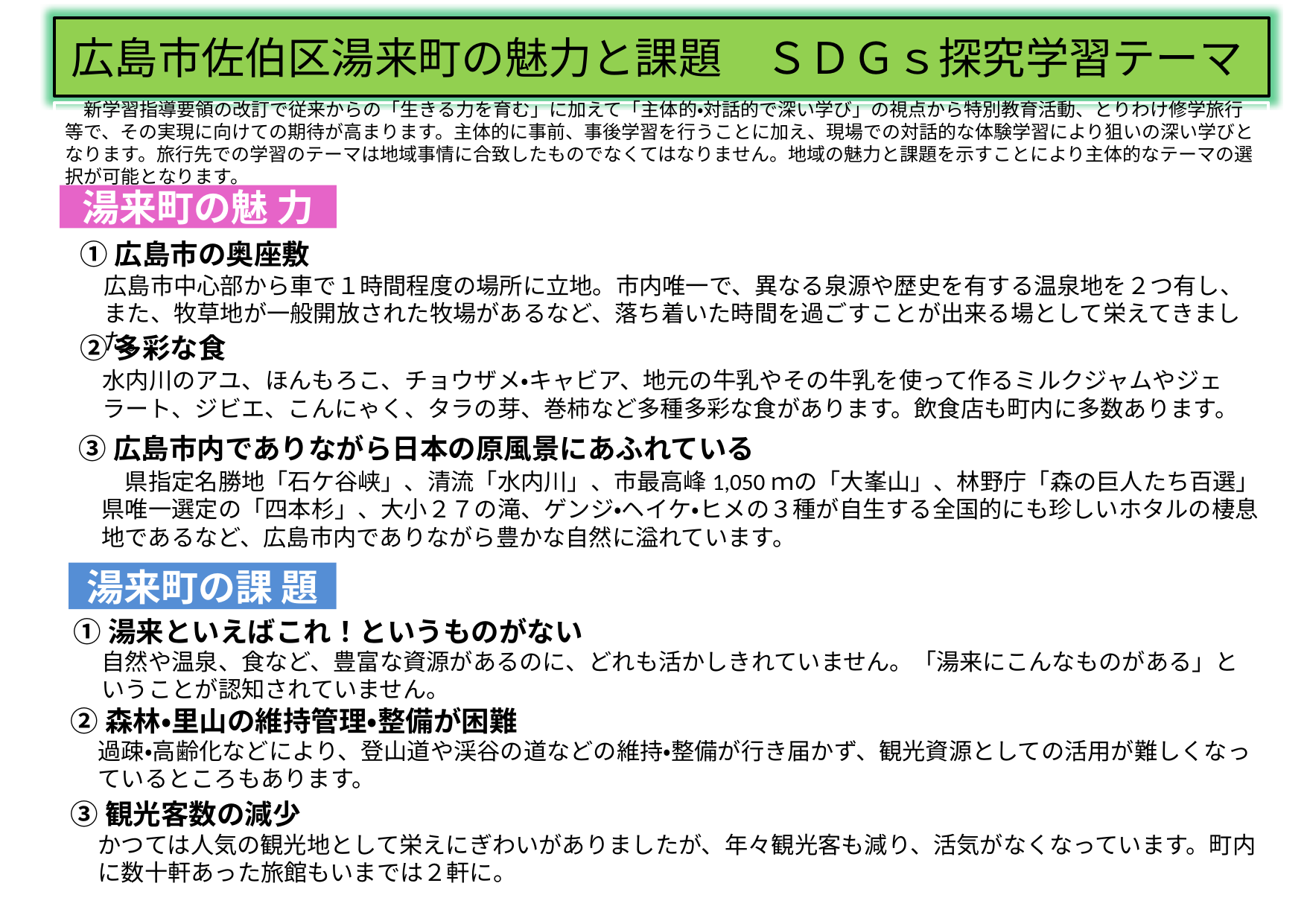

広島市佐伯区湯来町の魅力と課題　ＳＤＧｓ探究学習テーマ
　新学習指導要領の改訂で従来からの「生きる力を育む」に加えて「主体的・対話的で深い学び」の視点から特別教育活動、とりわけ修学旅行等で、その実現に向けての期待が高まります。主体的に事前、事後学習を行うことに加え、現場での対話的な体験学習により狙いの深い学びとなります。旅行先での学習のテーマは地域事情に合致したものでなくてはなりません。地域の魅力と課題を示すことにより主体的なテーマの選択が可能となります。
湯来町の魅 力
①広島市の奥座敷
広島市中心部から車で１時間程度の場所に立地。市内唯一で、異なる泉源や歴史を有する温泉地を２つ有し、また、牧草地が一般開放された牧場があるなど、落ち着いた時間を過ごすことが出来る場として栄えてきました。
②多彩な食
水内川のアユ、ほんもろこ、チョウザメ・キャビア、地元の牛乳やその牛乳を使って作るミルクジャムやジェラート、ジビエ、こんにゃく、タラの芽、巻柿など多種多彩な食があります。飲食店も町内に多数あります。
③広島市内でありながら日本の原風景にあふれている
　県指定名勝地「石ケ谷峡」、清流「水内川」、市最高峰1,050ｍの「大峯山」、林野庁「森の巨人たち百選」県唯一選定の「四本杉」、大小２７の滝、ゲンジ・ヘイケ・ヒメの３種が自生する全国的にも珍しいホタルの棲息地であるなど、広島市内でありながら豊かな自然に溢れています。

湯来町の課 題
①湯来といえばこれ！というものがない
自然や温泉、食など、豊富な資源があるのに、どれも活かしきれていません。「湯来にこんなものがある」ということが認知されていません。
②森林・里山の維持管理・整備が困難
過疎・高齢化などにより、登山道や渓谷の道などの維持・整備が行き届かず、観光資源としての活用が難しくなっているところもあります。
③観光客数の減少
かつては人気の観光地として栄えにぎわいがありましたが、年々観光客も減り、活気がなくなっています。町内に数十軒あった旅館もいまでは２軒に。